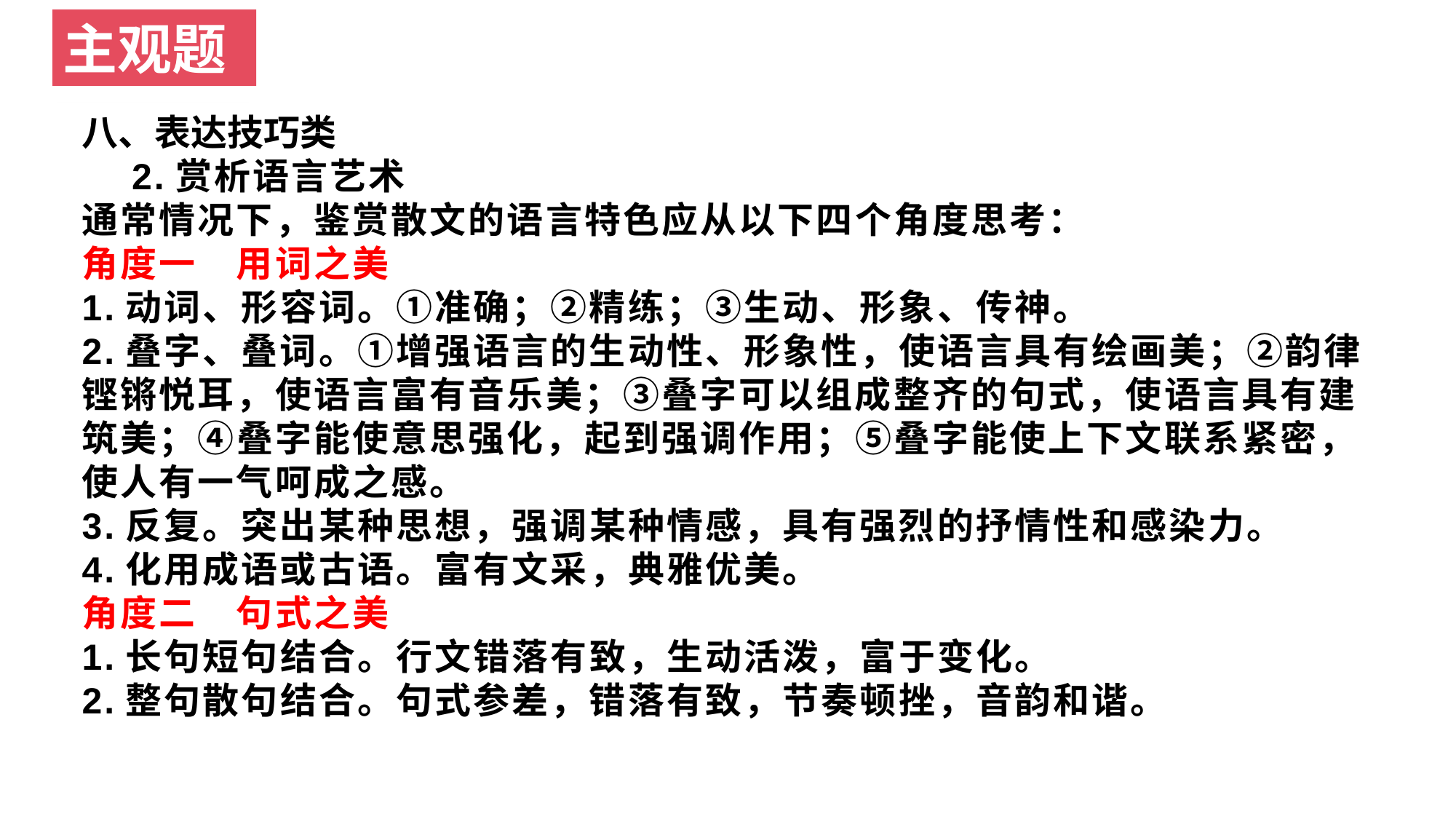

主观题
八、表达技巧类
    2.赏析语言艺术
通常情况下，鉴赏散文的语言特色应从以下四个角度思考：
角度一　用词之美
1.动词、形容词。①准确；②精练；③生动、形象、传神。
2.叠字、叠词。①增强语言的生动性、形象性，使语言具有绘画美；②韵律铿锵悦耳，使语言富有音乐美；③叠字可以组成整齐的句式，使语言具有建筑美；④叠字能使意思强化，起到强调作用；⑤叠字能使上下文联系紧密，使人有一气呵成之感。
3.反复。突出某种思想，强调某种情感，具有强烈的抒情性和感染力。
4.化用成语或古语。富有文采，典雅优美。
角度二　句式之美
1.长句短句结合。行文错落有致，生动活泼，富于变化。
2.整句散句结合。句式参差，错落有致，节奏顿挫，音韵和谐。